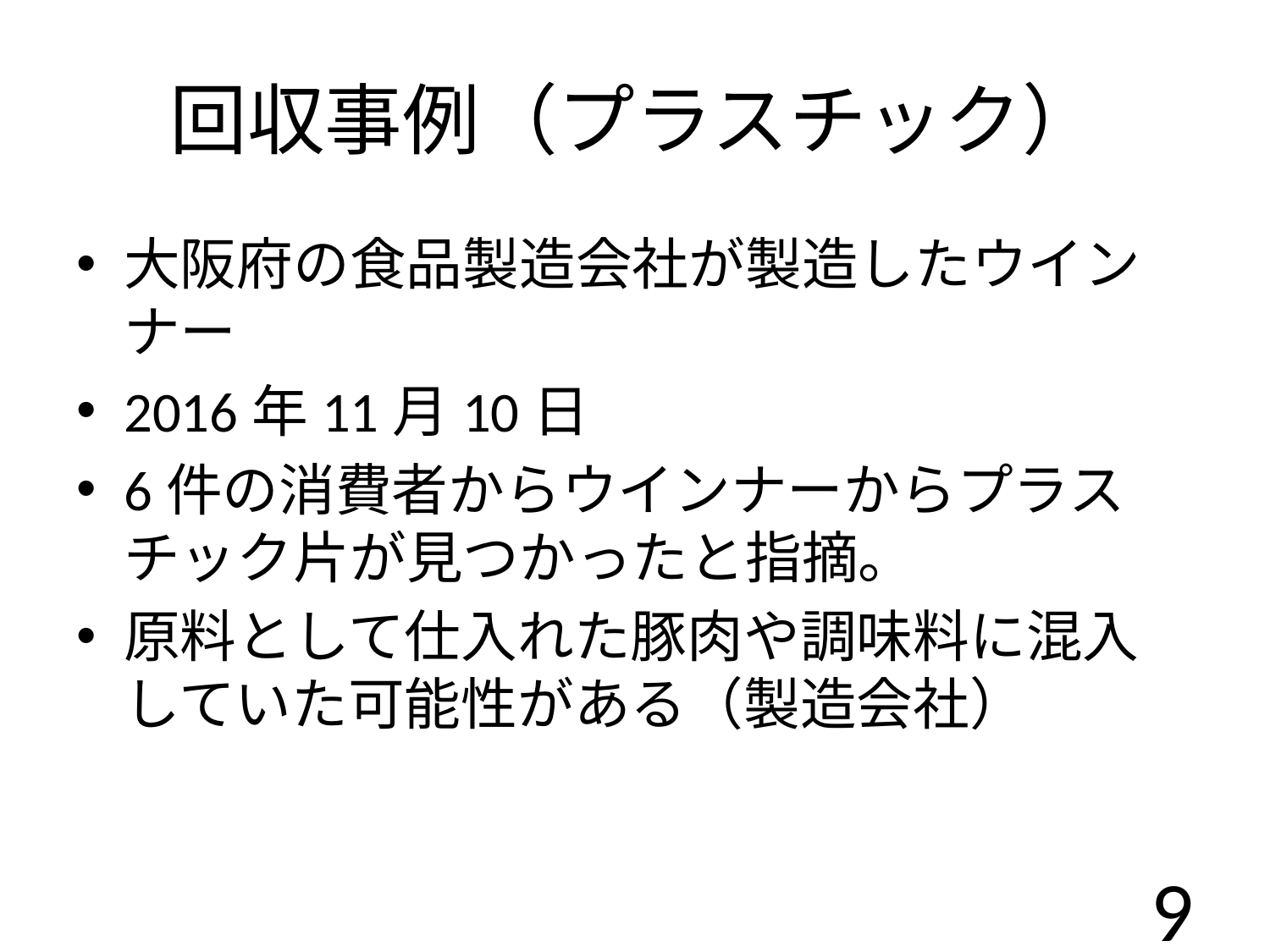

# 回収事例（プラスチック）
大阪府の食品製造会社が製造したウインナー
2016年11月10日
6件の消費者からウインナーからプラスチック片が見つかったと指摘。
原料として仕入れた豚肉や調味料に混入していた可能性がある（製造会社）

9